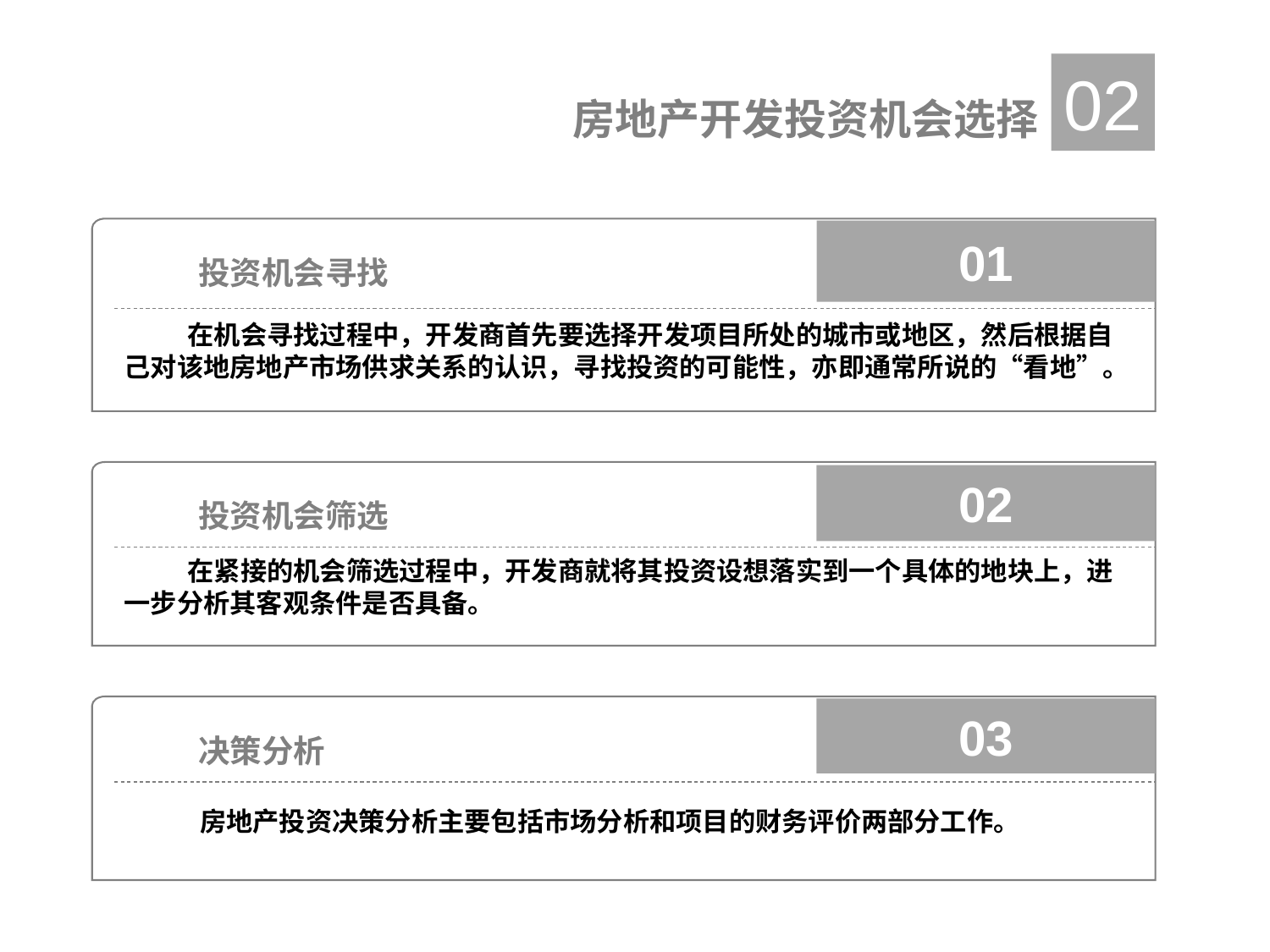

02
房地产开发投资机会选择

01
投资机会寻找
在机会寻找过程中，开发商首先要选择开发项目所处的城市或地区，然后根据自己对该地房地产市场供求关系的认识，寻找投资的可能性，亦即通常所说的“看地”。

02
投资机会筛选
在紧接的机会筛选过程中，开发商就将其投资设想落实到一个具体的地块上，进一步分析其客观条件是否具备。

03
决策分析
 房地产投资决策分析主要包括市场分析和项目的财务评价两部分工作。